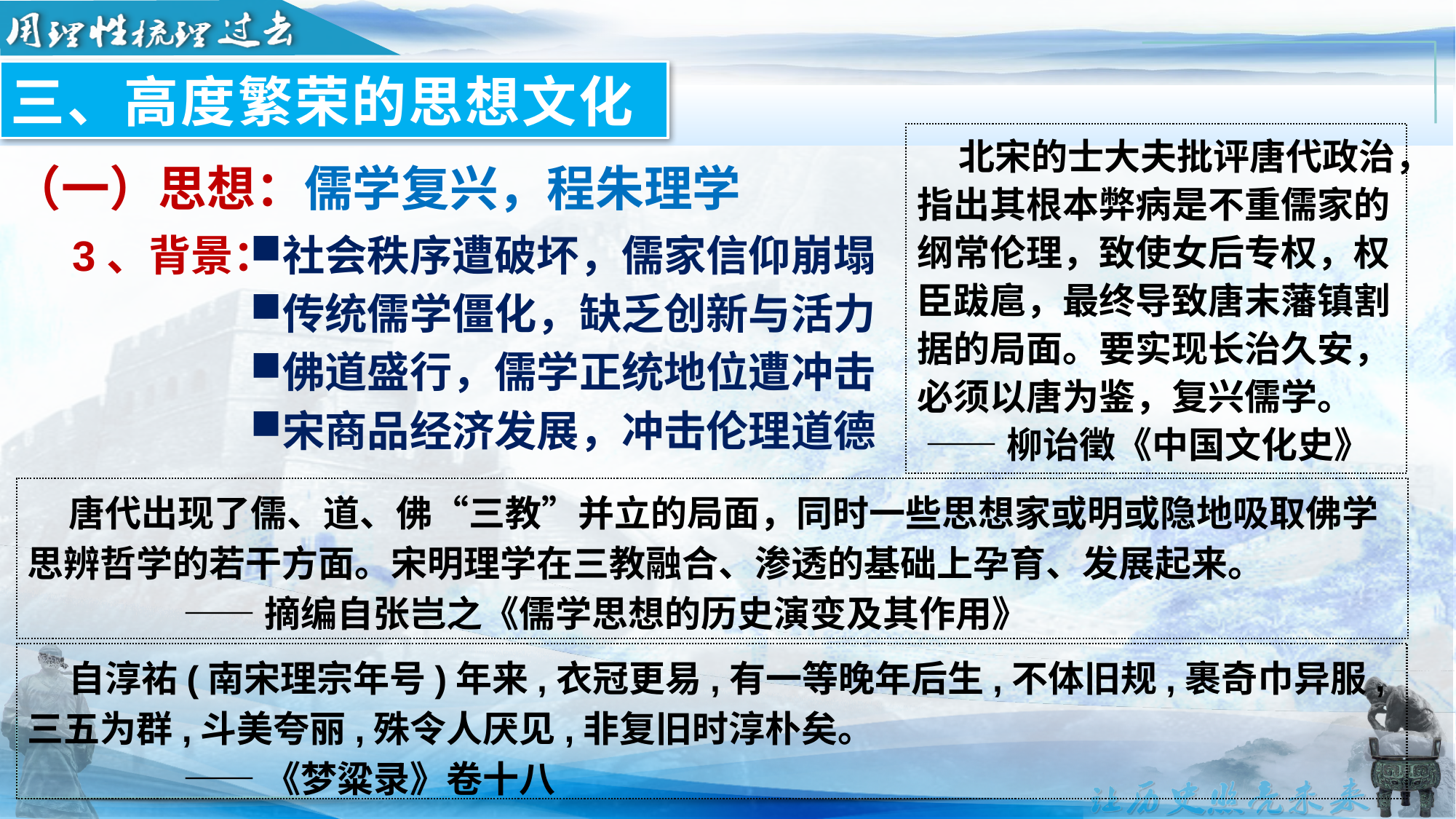

三、高度繁荣的思想文化
    北宋的士大夫批评唐代政治，指出其根本弊病是不重儒家的纲常伦理，致使女后专权，权臣跋扈，最终导致唐末藩镇割据的局面。要实现长治久安，必须以唐为鉴，复兴儒学。
 ——柳诒徵《中国文化史》
（一）思想：儒学复兴，程朱理学
社会秩序遭破坏，儒家信仰崩塌
传统儒学僵化，缺乏创新与活力
佛道盛行，儒学正统地位遭冲击
宋商品经济发展，冲击伦理道德
3、背景：
    唐代出现了儒、道、佛“三教”并立的局面，同时一些思想家或明或隐地吸取佛学思辨哲学的若干方面。宋明理学在三教融合、渗透的基础上孕育、发展起来。
                   ——摘编自张岂之《儒学思想的历史演变及其作用》
    自淳祐(南宋理宗年号)年来,衣冠更易,有一等晚年后生,不体旧规,裹奇巾异服,三五为群,斗美夸丽,殊令人厌见,非复旧时淳朴矣。
                   ——《梦粱录》卷十八